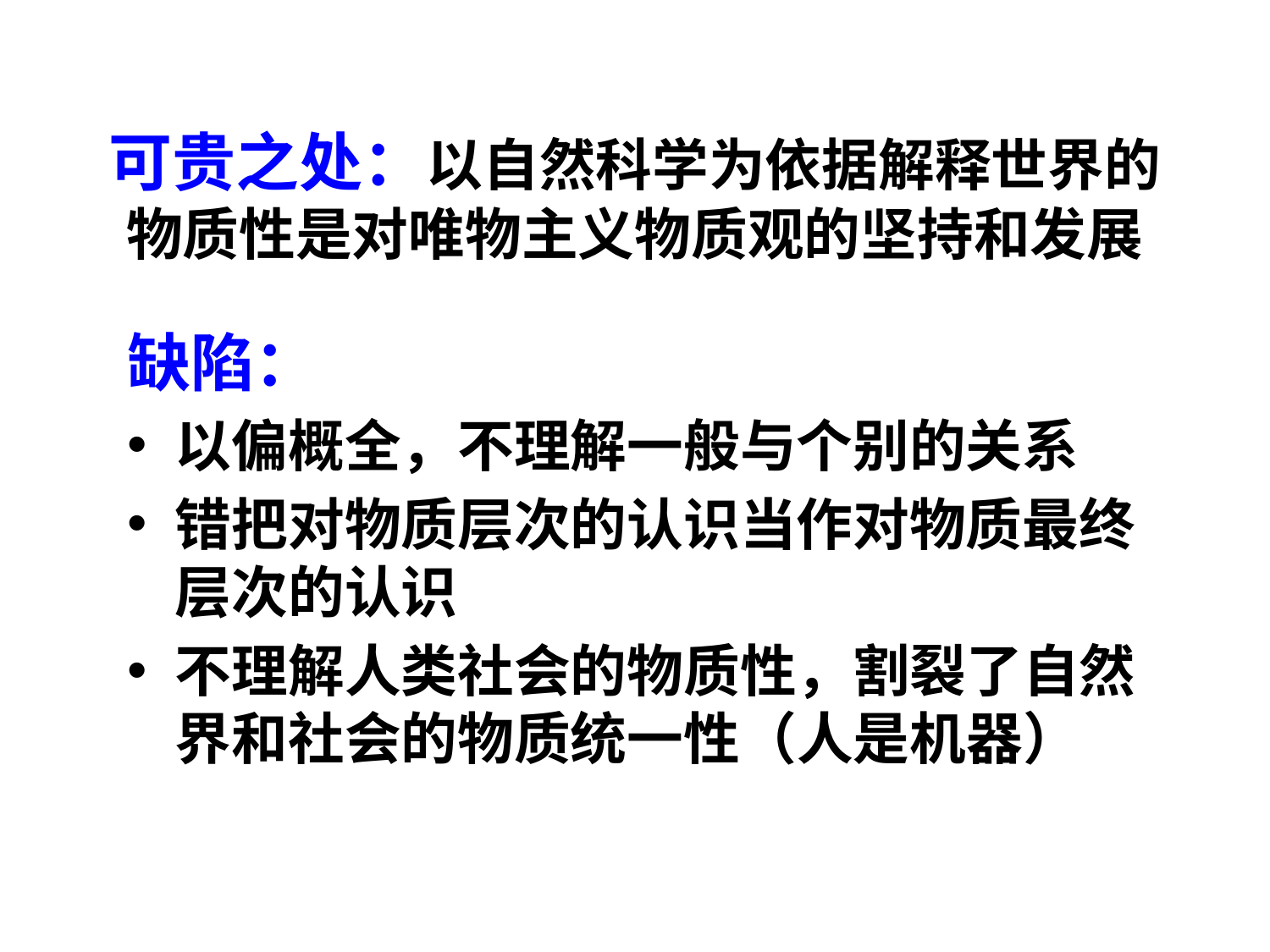

# 可贵之处：以自然科学为依据解释世界的物质性是对唯物主义物质观的坚持和发展
缺陷：
以偏概全，不理解一般与个别的关系
错把对物质层次的认识当作对物质最终层次的认识
不理解人类社会的物质性，割裂了自然界和社会的物质统一性（人是机器）